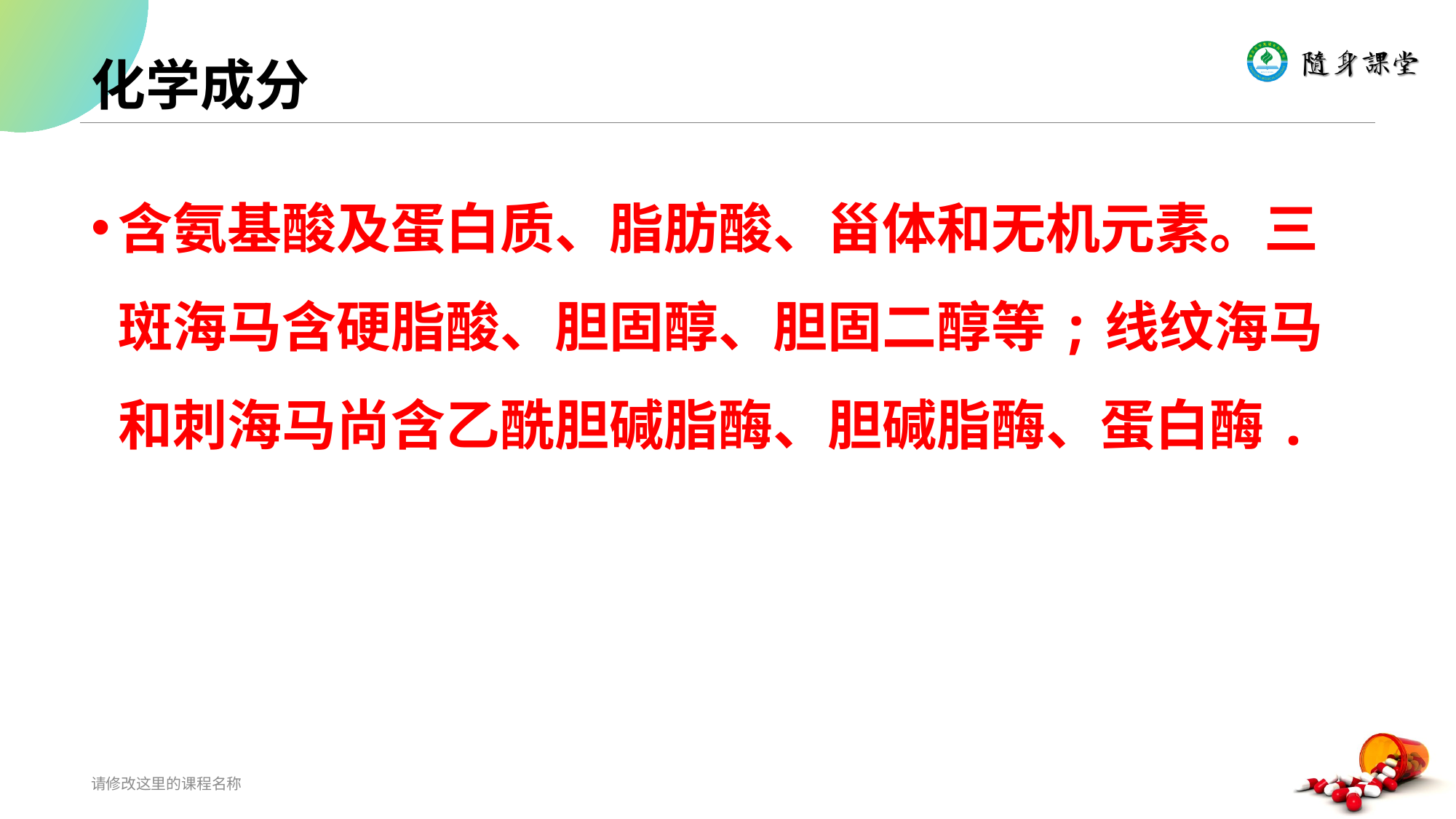

# 化学成分
含氨基酸及蛋白质、脂肪酸、甾体和无机元素。三斑海马含硬脂酸、胆固醇、胆固二醇等;线纹海马和刺海马尚含乙酰胆碱脂酶、胆碱脂酶、蛋白酶.
请修改这里的课程名称
13